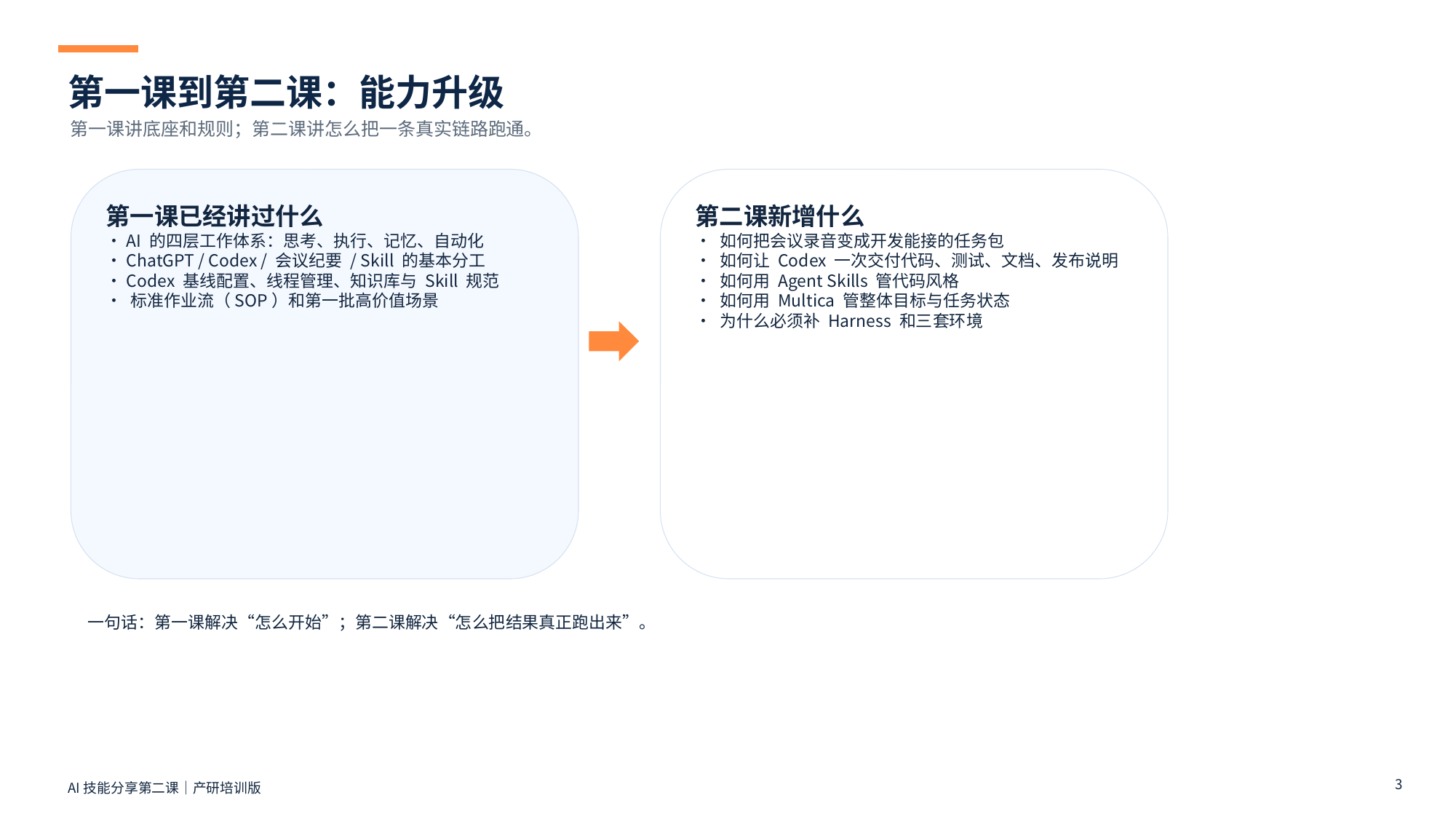

第一课到第二课：能力升级
第一课讲底座和规则；第二课讲怎么把一条真实链路跑通。
第一课已经讲过什么
• AI 的四层工作体系：思考、执行、记忆、自动化
• ChatGPT / Codex / 会议纪要 / Skill 的基本分工
• Codex 基线配置、线程管理、知识库与 Skill 规范
• 标准作业流（SOP）和第一批高价值场景
第二课新增什么
• 如何把会议录音变成开发能接的任务包
• 如何让 Codex 一次交付代码、测试、文档、发布说明
• 如何用 Agent Skills 管代码风格
• 如何用 Multica 管整体目标与任务状态
• 为什么必须补 Harness 和三套环境

一句话：第一课解决“怎么开始”；第二课解决“怎么把结果真正跑出来”。
3
AI技能分享第二课｜产研培训版